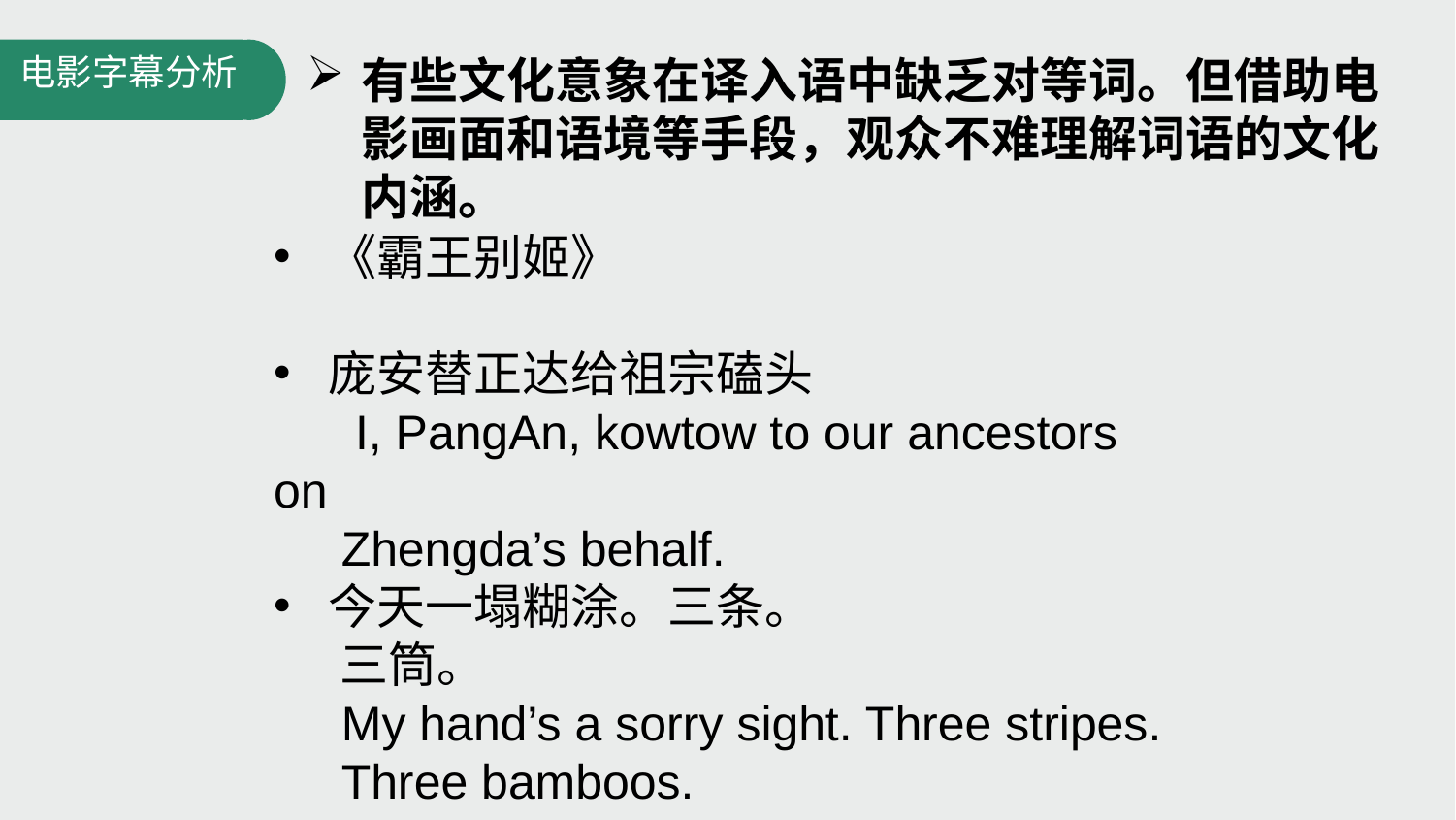

电影字幕分析
有些文化意象在译入语中缺乏对等词。但借助电影画面和语境等手段，观众不难理解词语的文化内涵。
《霸王别姬》

庞安替正达给祖宗磕头
      I, PangAn, kowtow to our ancestors on
     Zhengda’s behalf.
今天一塌糊涂。三条。
     三筒。
     My hand’s a sorry sight. Three stripes.
     Three bamboos.